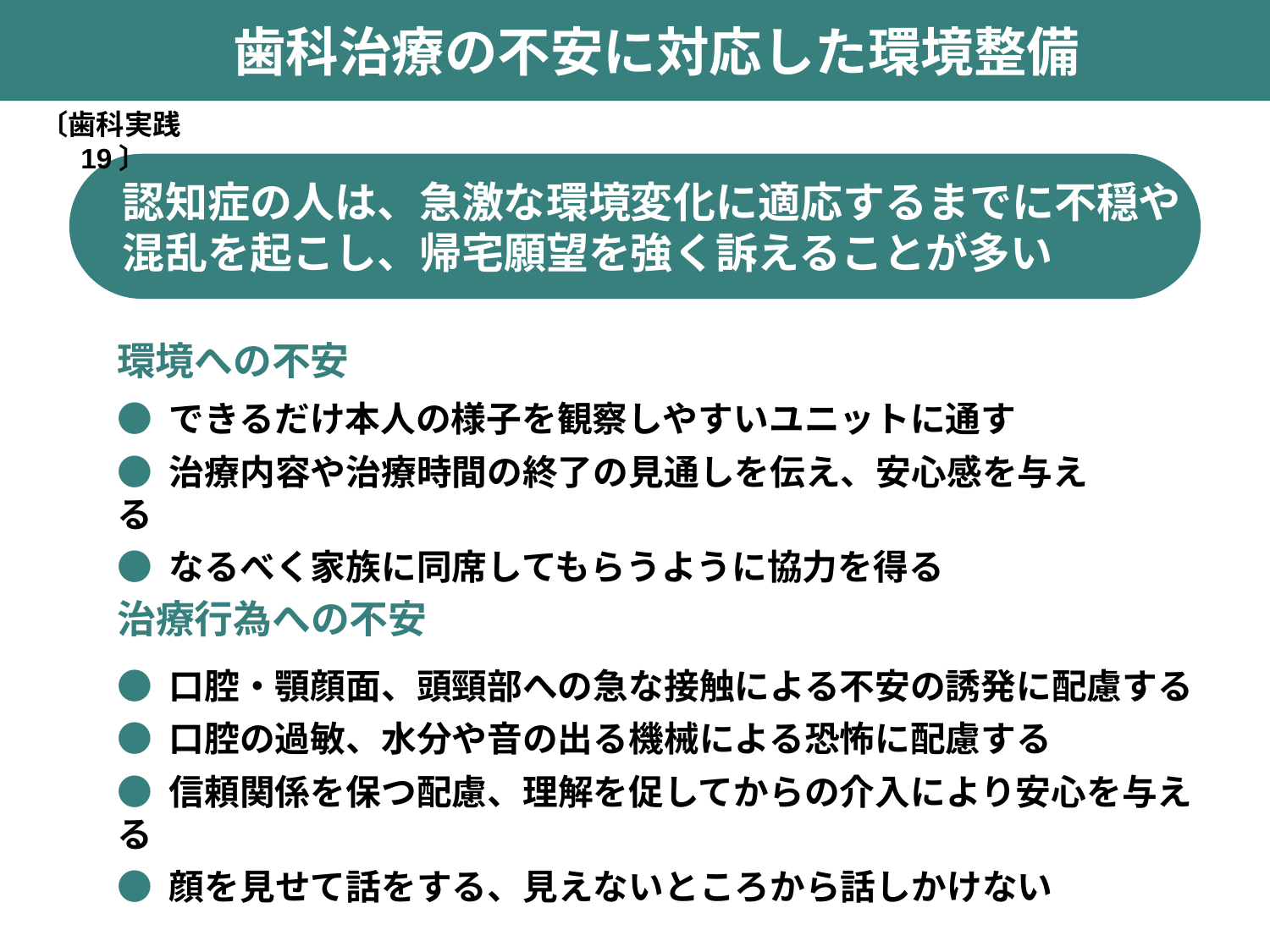

歯科治療の不安に対応した環境整備
〔歯科実践19〕
 認知症の人は、急激な環境変化に適応するまでに不穏や
 混乱を起こし、帰宅願望を強く訴えることが多い
環境への不安
● できるだけ本人の様子を観察しやすいユニットに通す
● 治療内容や治療時間の終了の見通しを伝え、安心感を与える
● なるべく家族に同席してもらうように協力を得る
治療行為への不安
● 口腔・顎顔面、頭頸部への急な接触による不安の誘発に配慮する
● 口腔の過敏、水分や音の出る機械による恐怖に配慮する
● 信頼関係を保つ配慮、理解を促してからの介入により安心を与える
● 顔を見せて話をする、見えないところから話しかけない